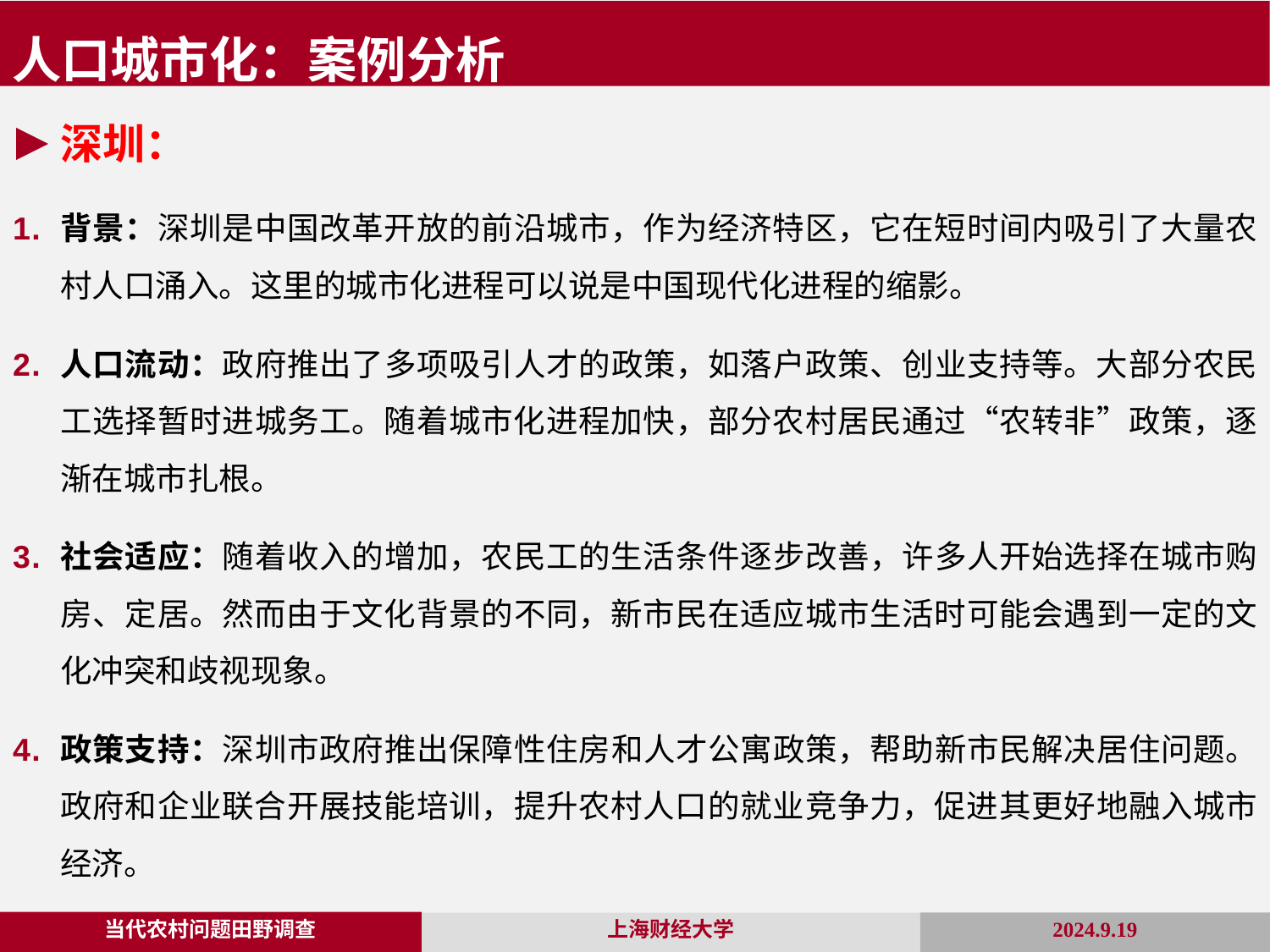

人口城市化：案例分析
深圳：
背景：深圳是中国改革开放的前沿城市，作为经济特区，它在短时间内吸引了大量农村人口涌入。这里的城市化进程可以说是中国现代化进程的缩影。
人口流动：政府推出了多项吸引人才的政策，如落户政策、创业支持等。大部分农民工选择暂时进城务工。随着城市化进程加快，部分农村居民通过“农转非”政策，逐渐在城市扎根。
社会适应：随着收入的增加，农民工的生活条件逐步改善，许多人开始选择在城市购房、定居。然而由于文化背景的不同，新市民在适应城市生活时可能会遇到一定的文化冲突和歧视现象。
政策支持：深圳市政府推出保障性住房和人才公寓政策，帮助新市民解决居住问题。政府和企业联合开展技能培训，提升农村人口的就业竞争力，促进其更好地融入城市经济。
当代农村问题田野调查
2024.9.19
上海财经大学